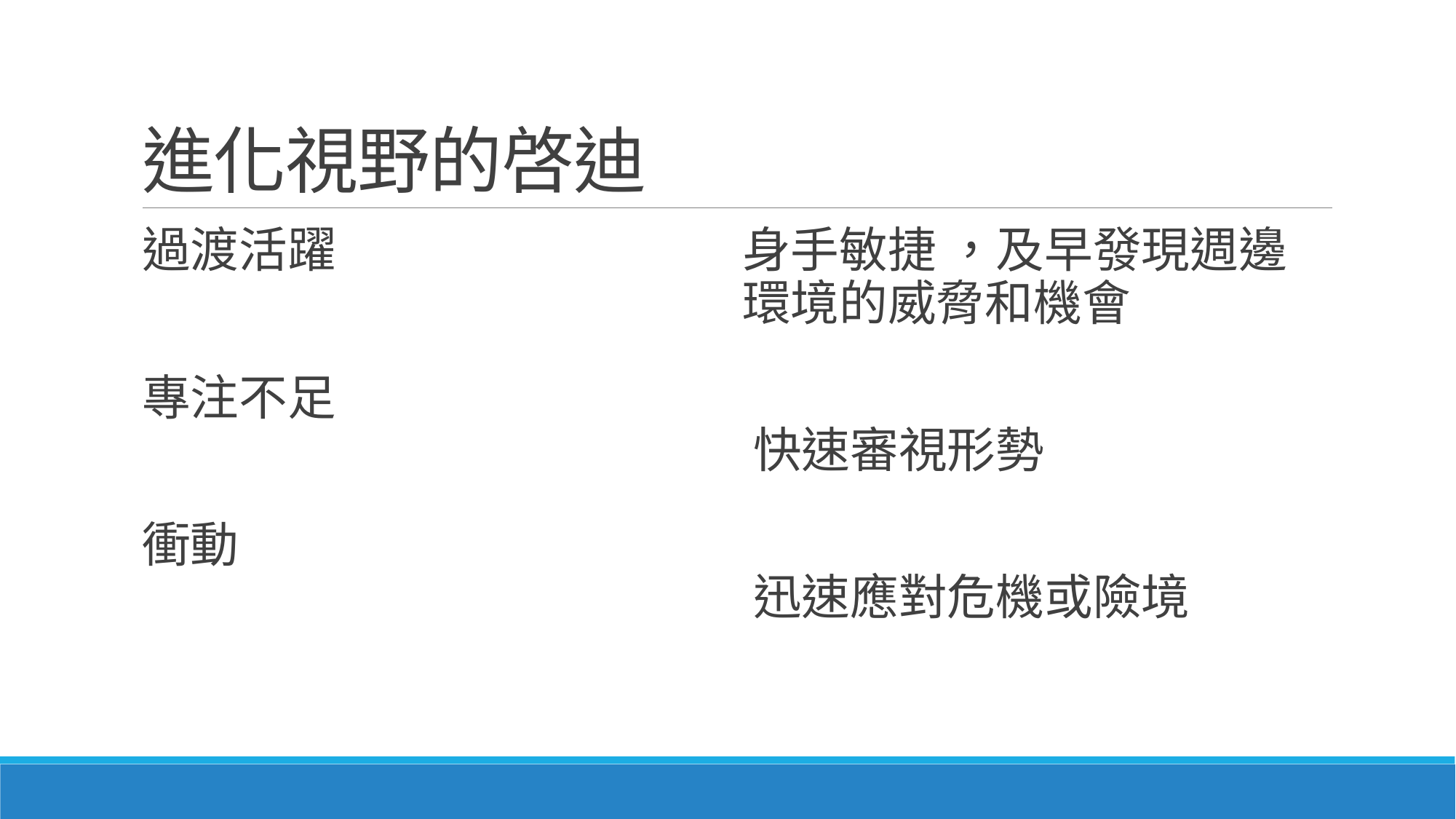

# 進化視野的啓迪
過渡活躍

專注不足

衝動

身手敏捷 ，及早發現週邊環境的威脅和機會

快速審視形勢

迅速應對危機或險境